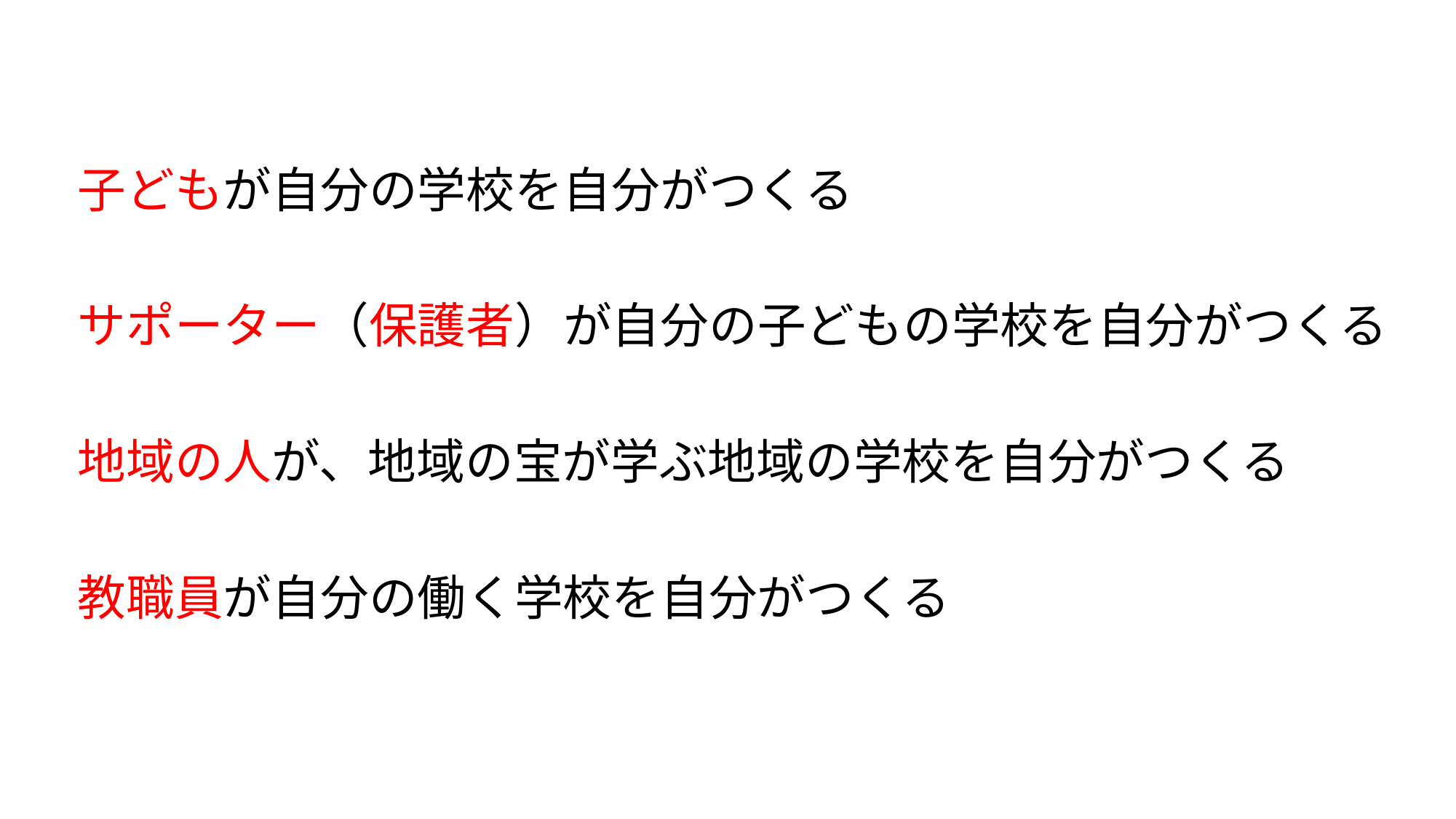

子どもが自分の学校を自分がつくる

サポーター（保護者）が自分の子どもの学校を自分がつくる

地域の人が、地域の宝が学ぶ地域の学校を自分がつくる

教職員が自分の働く学校を自分がつくる